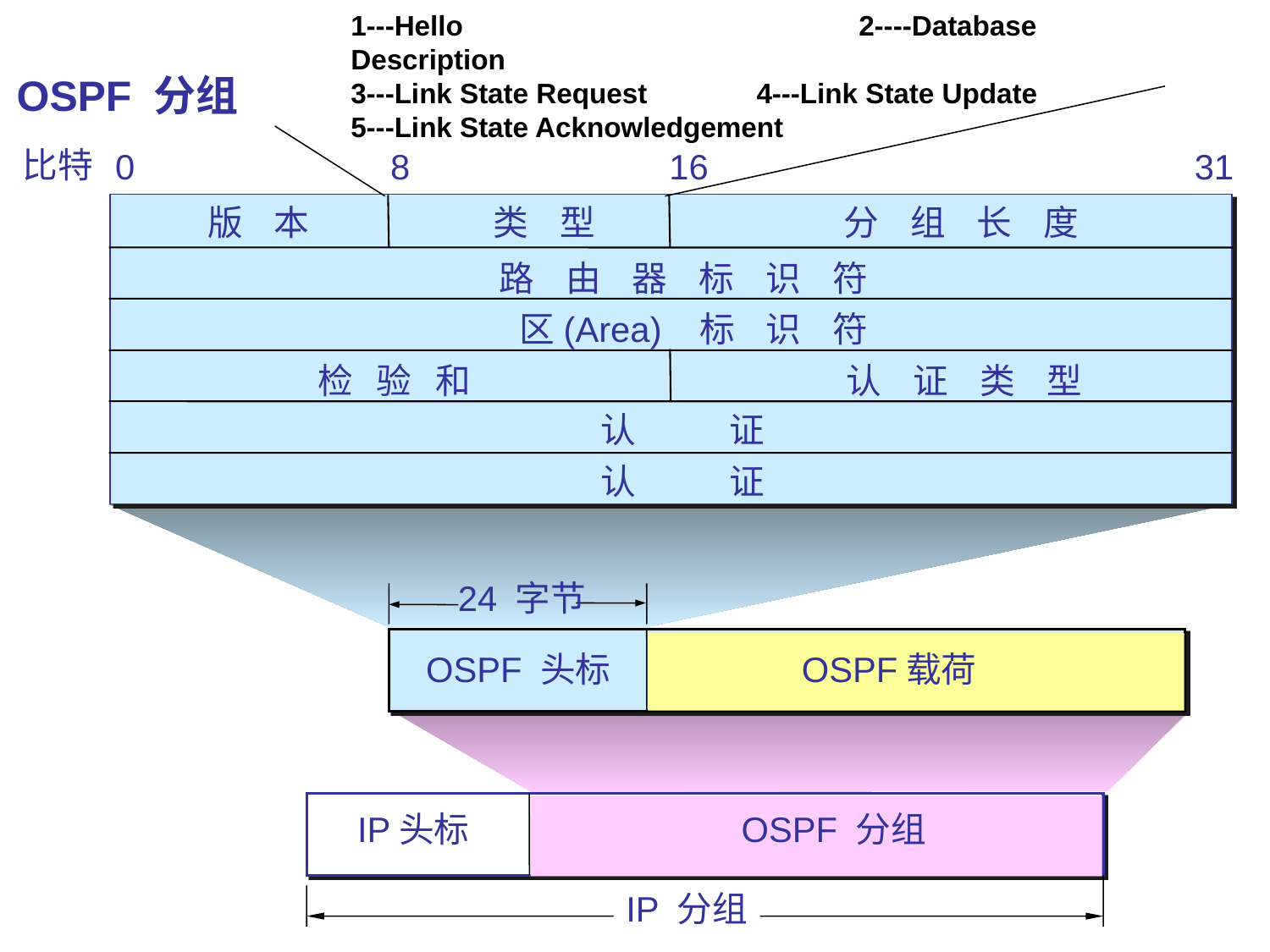

1---Hello    			2----Database Description
3---Link State Request              4---Link State Update
5---Link State Acknowledgement
# OSPF 分组

比特
0
8
16
31
版    本
类    型
分    组    长    度

路    由    器    标    识    符

区(Area)   标    识    符

检   验   和
认    证    类    型

认            证

认            证

24 字节

OSPF 头标
OSPF载荷

OSPF 分组
IP头标

IP 分组